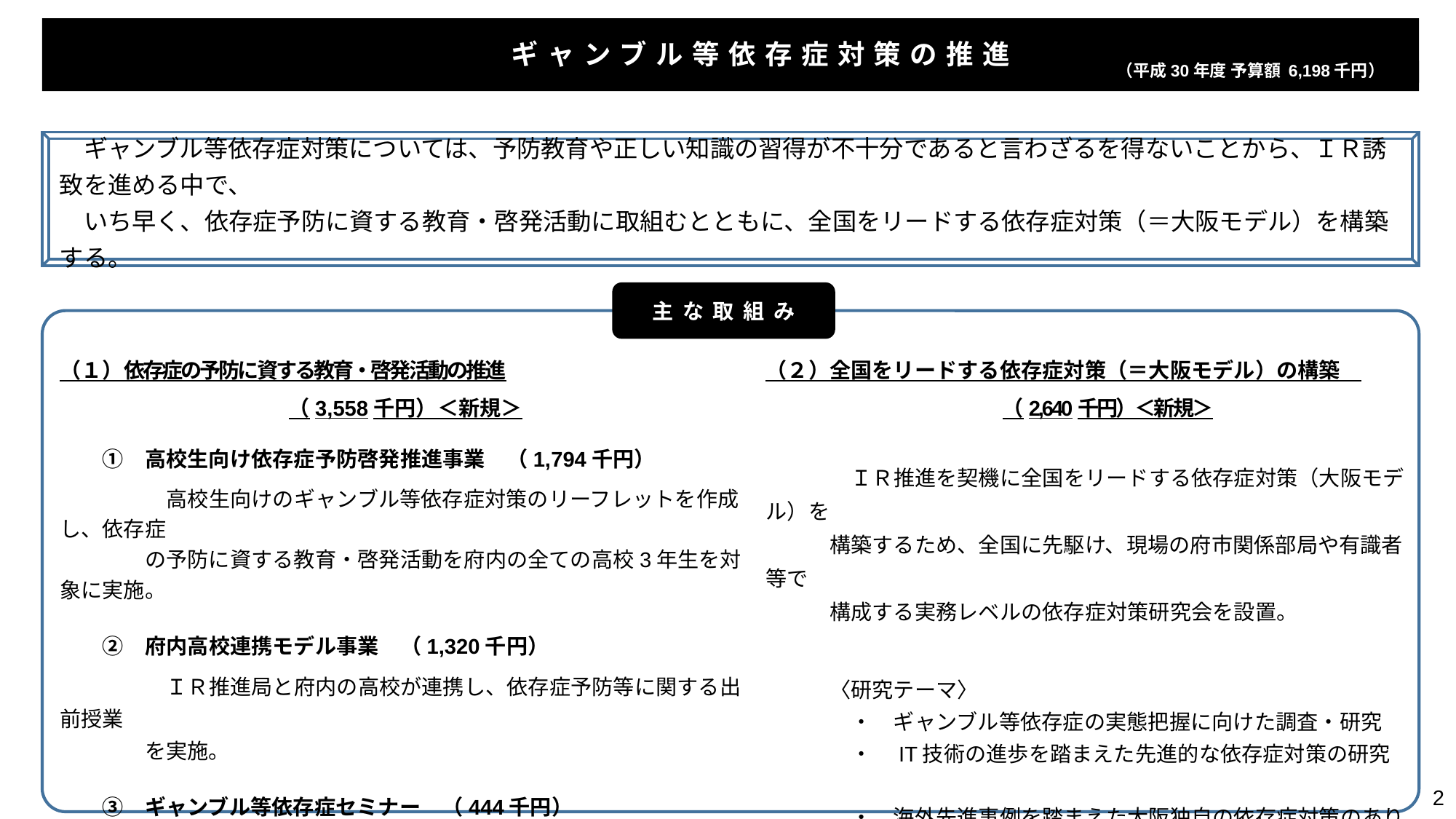

ギャンブル等依存症対策の推進
（平成30年度 予算額 6,198千円）
　ギャンブル等依存症対策については、予防教育や正しい知識の習得が不十分であると言わざるを得ないことから、ＩＲ誘致を進める中で、
　いち早く、依存症予防に資する教育・啓発活動に取組むとともに、全国をリードする依存症対策（＝大阪モデル）を構築する。
主な取組み

（１）依存症の予防に資する教育・啓発活動の推進
                                                                            　（3,558千円）＜新規＞
　　①　高校生向け依存症予防啓発推進事業　（1,794千円）

　　　　　高校生向けのギャンブル等依存症対策のリーフレットを作成し、依存症
　　　　の予防に資する教育・啓発活動を府内の全ての高校3年生を対象に実施。

　　②　府内高校連携モデル事業　（1,320千円）

　　　　　ＩＲ推進局と府内の高校が連携し、依存症予防等に関する出前授業
　　　　を実施。

　　③　ギャンブル等依存症セミナー　（444千円）

　　　　　府民・市民を対象に依存症の症状や治療法など、基本的な知識の
　　　　普及啓発。
（２）全国をリードする依存症対策（＝大阪モデル）の構築
                                                                                       （2,640千円）＜新規＞

　　　　ＩＲ推進を契機に全国をリードする依存症対策（大阪モデル）を
　　　構築するため、全国に先駆け、現場の府市関係部局や有識者等で
　　　構成する実務レベルの依存症対策研究会を設置。

　　　〈研究テーマ〉
　　　　・　ギャンブル等依存症の実態把握に向けた調査・研究
　　　　・　IT技術の進歩を踏まえた先進的な依存症対策の研究
　　　　・　海外先進事例を踏まえた大阪独自の依存症対策のあり方研究
2